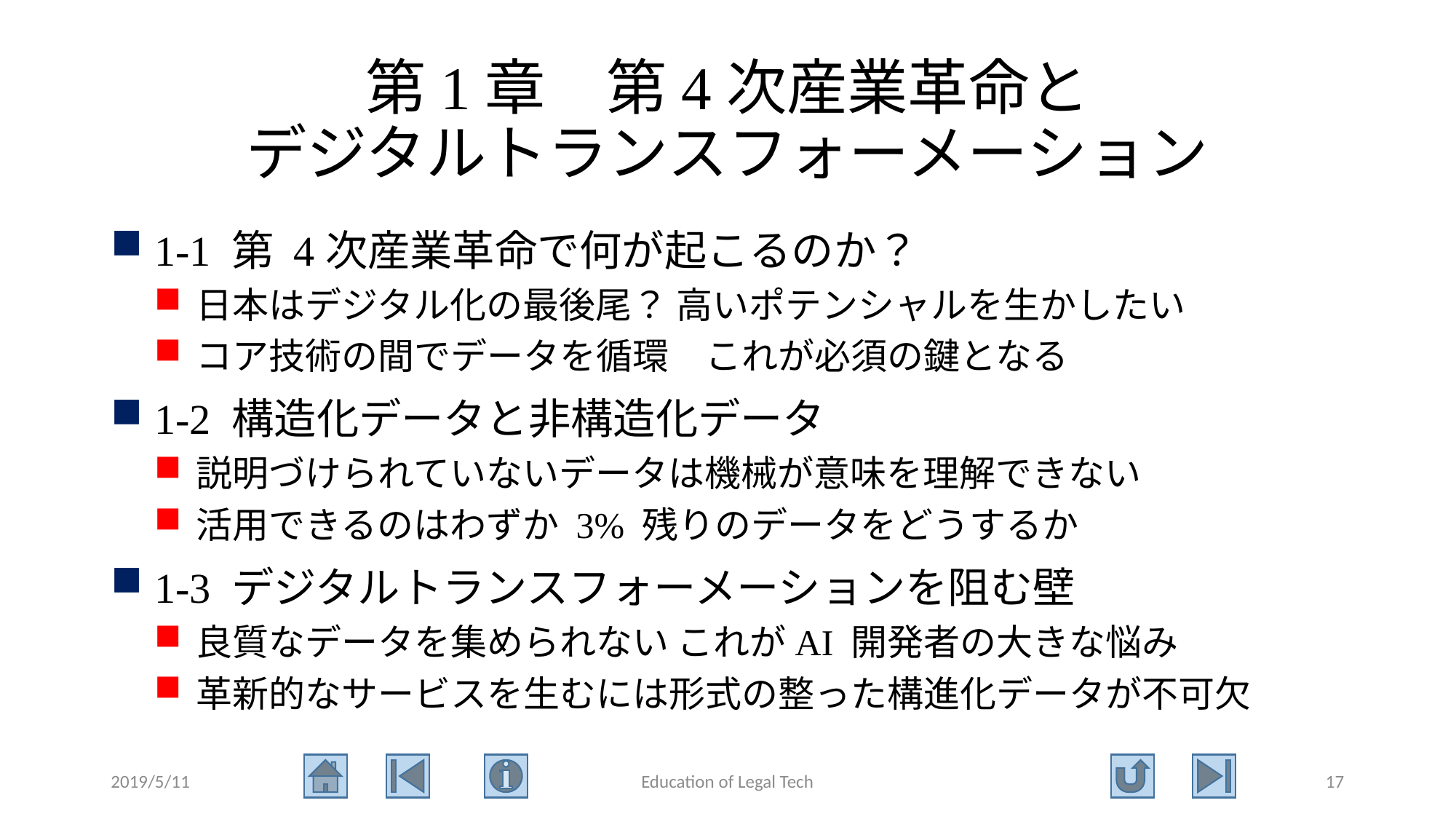

# 第1章　第4次産業革命と デジタルトランスフォーメーション
1-1 第 4次産業革命で何が起こるのか？
日本はデジタル化の最後尾？ 高いポテンシャルを生かしたい
コア技術の間でデータを循環　これが必須の鍵となる
1-2 構造化データと非構造化データ
説明づけられていないデータは機械が意味を理解できない
活用できるのはわずか 3% 残りのデータをどうするか
1-3 デジタルトランスフォーメーションを阻む壁
良質なデータを集められない これがAI 開発者の大きな悩み
革新的なサービスを生むには形式の整った構進化データが不可欠
2019/5/11
Education of Legal Tech
17